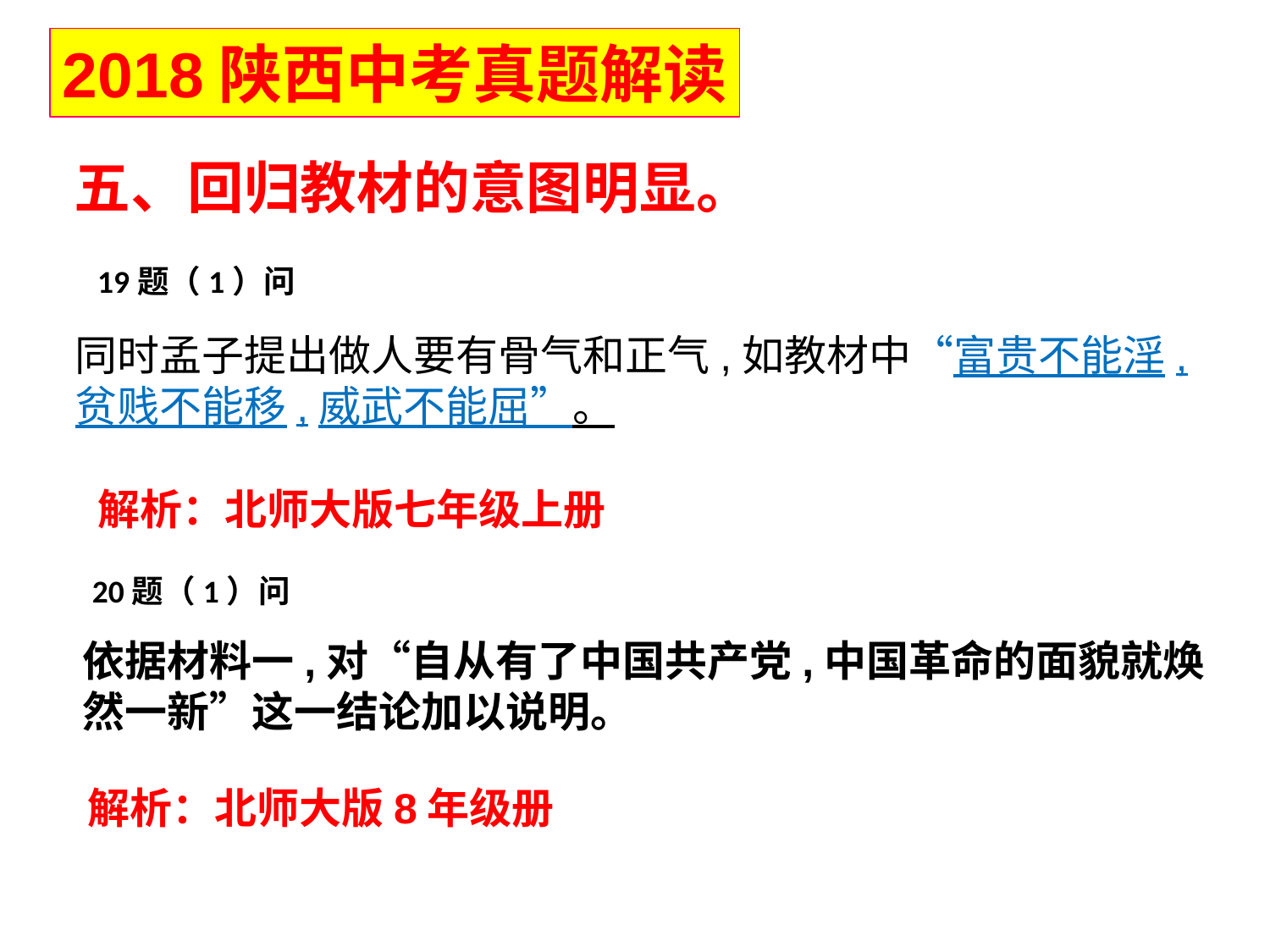

2018陕西中考真题解读
五、回归教材的意图明显。
19题（1）问
同时孟子提出做人要有骨气和正气,如教材中“富贵不能淫,贫贱不能移,威武不能屈”。
解析：北师大版七年级上册
20题（1）问
依据材料一,对“自从有了中国共产党,中国革命的面貌就焕然一新”这一结论加以说明。
解析：北师大版8年级册